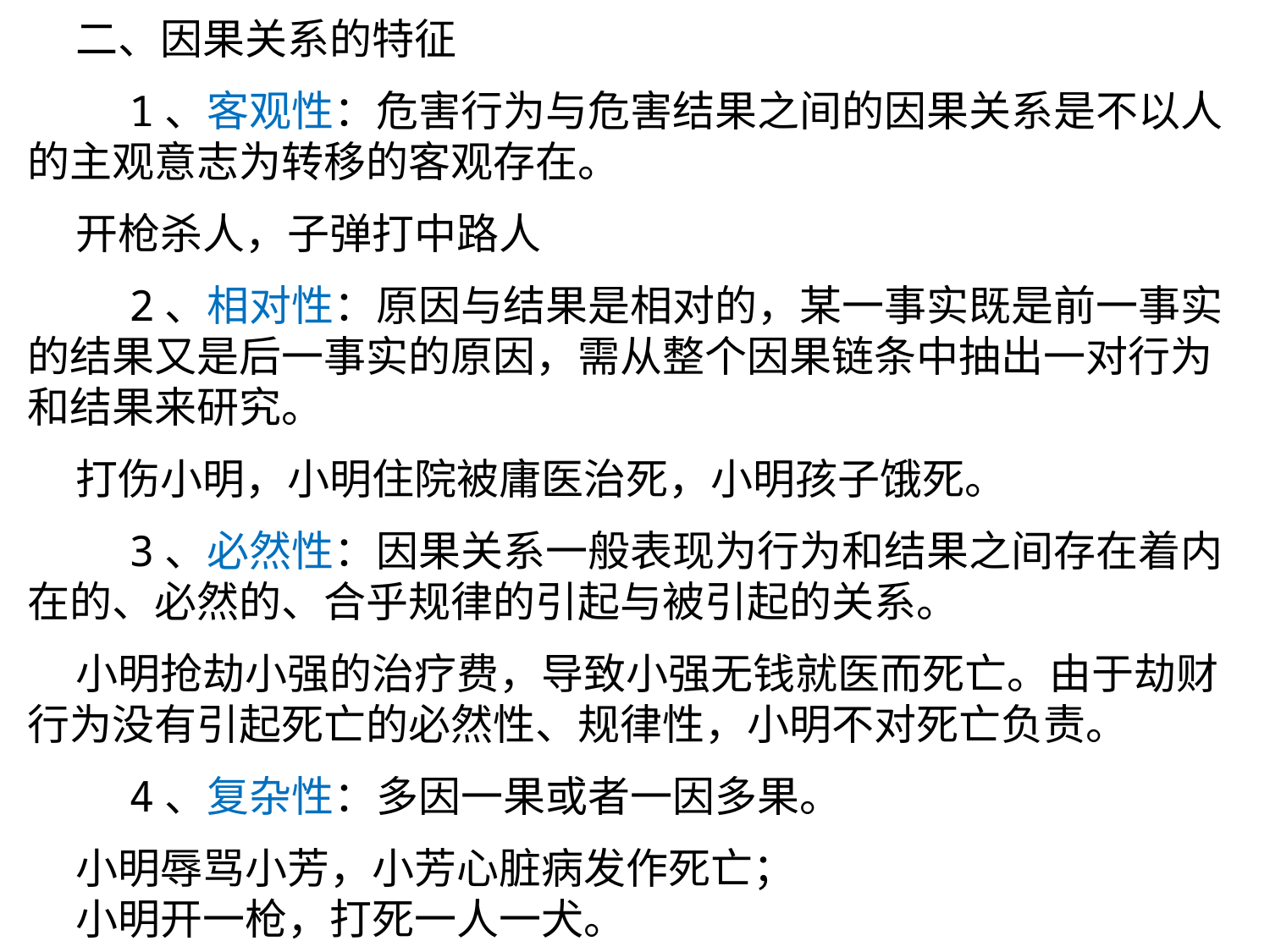

二、因果关系的特征

    1、客观性：危害行为与危害结果之间的因果关系是不以人的主观意志为转移的客观存在。

    开枪杀人，子弹打中路人

    2、相对性：原因与结果是相对的，某一事实既是前一事实的结果又是后一事实的原因，需从整个因果链条中抽出一对行为和结果来研究。

    打伤小明，小明住院被庸医治死，小明孩子饿死。

    3、必然性：因果关系一般表现为行为和结果之间存在着内在的、必然的、合乎规律的引起与被引起的关系。

    小明抢劫小强的治疗费，导致小强无钱就医而死亡。由于劫财行为没有引起死亡的必然性、规律性，小明不对死亡负责。

    4、复杂性：多因一果或者一因多果。

    小明辱骂小芳，小芳心脏病发作死亡；
    小明开一枪，打死一人一犬。